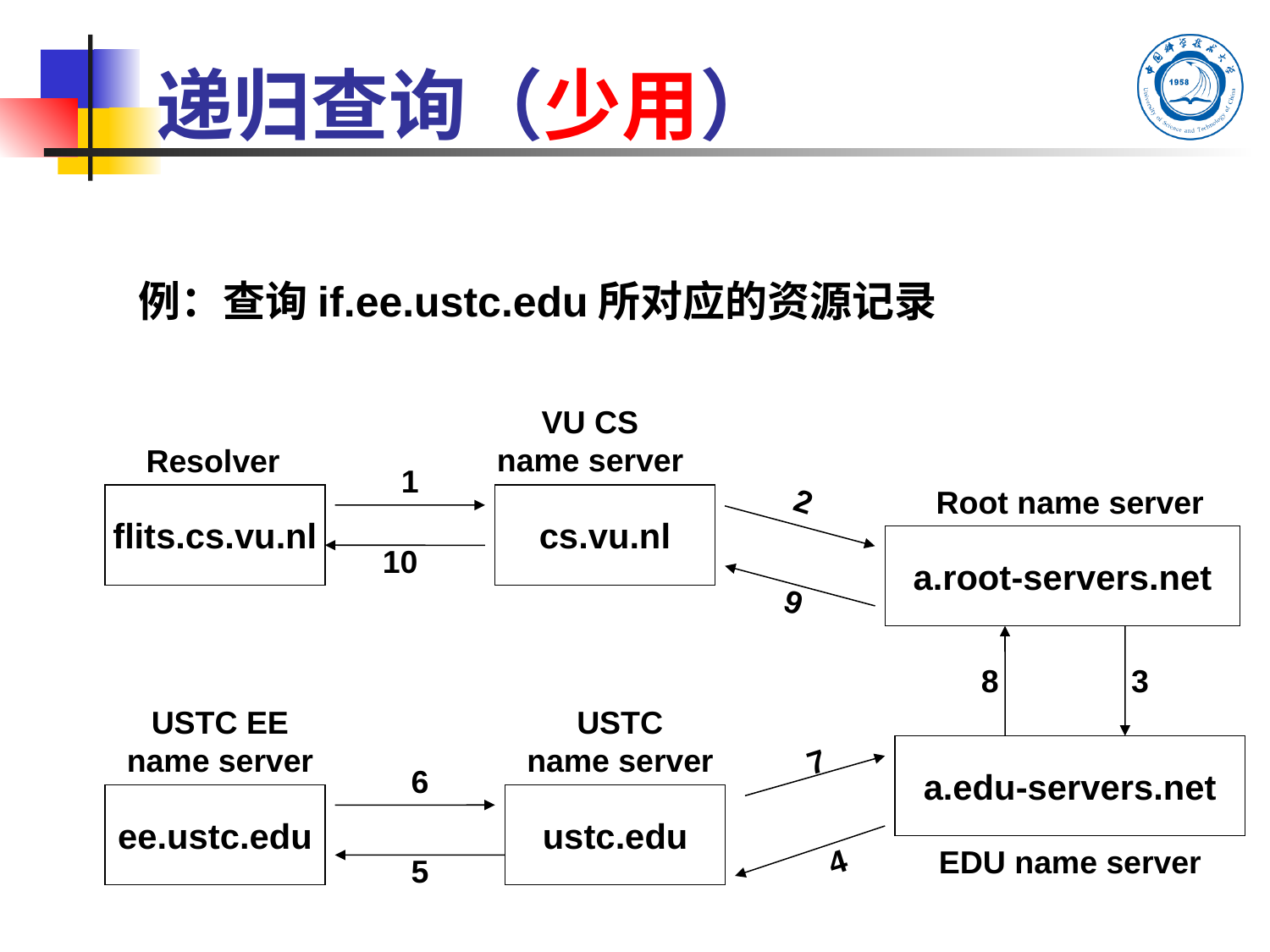

# 递归查询（少用）
例：查询if.ee.ustc.edu所对应的资源记录
VU CS
name server
Resolver
1

2

Root name server
flits.cs.vu.nl
cs.vu.nl
a.root-servers.net
10

9

8

3
USTC EE
name server
USTC
name server
7

a.edu-servers.net
6

ee.ustc.edu
ustc.edu

4
EDU name server
5